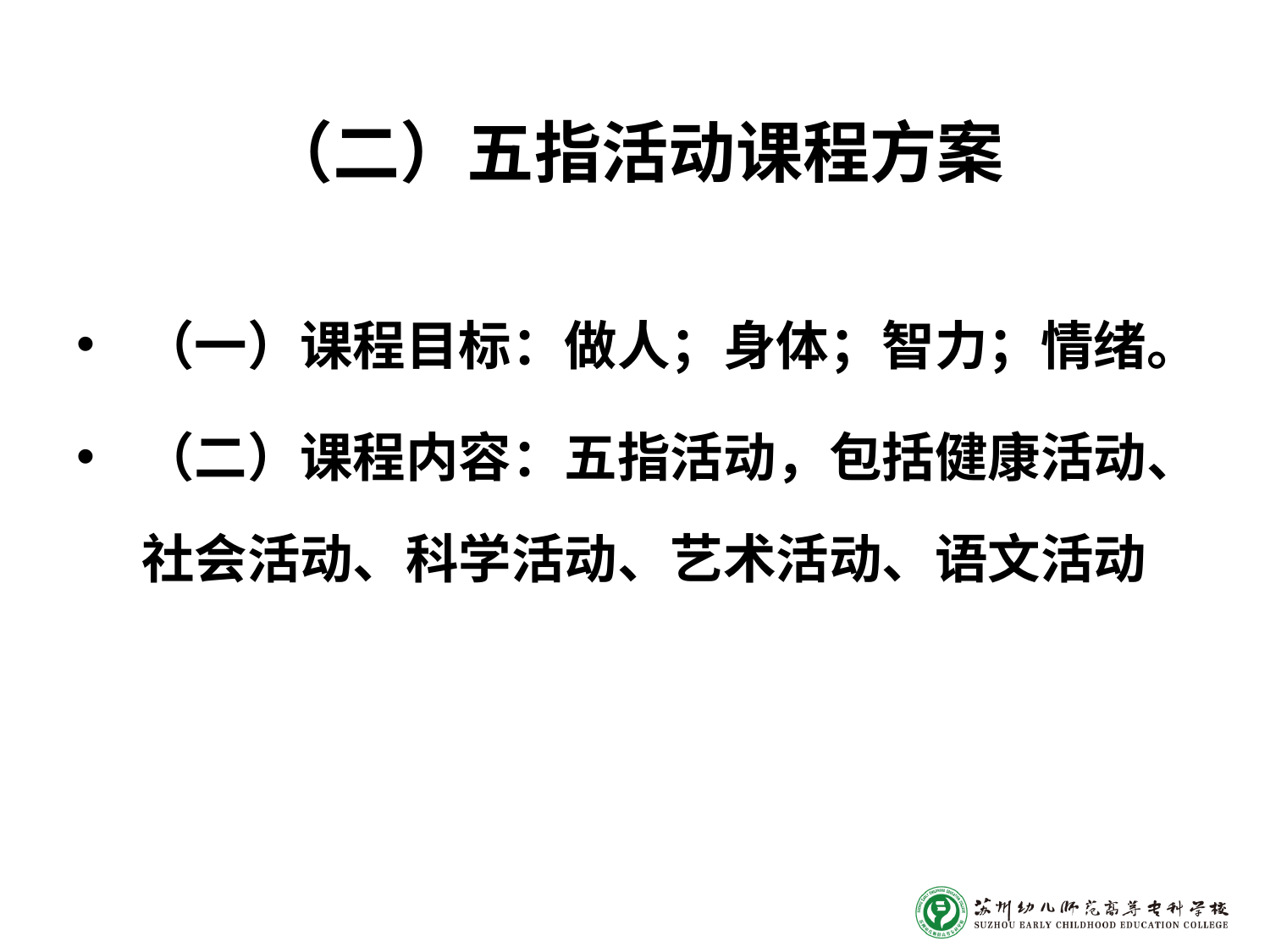

（二）五指活动课程方案
（一）课程目标：做人；身体；智力；情绪。
（二）课程内容：五指活动，包括健康活动、社会活动、科学活动、艺术活动、语文活动